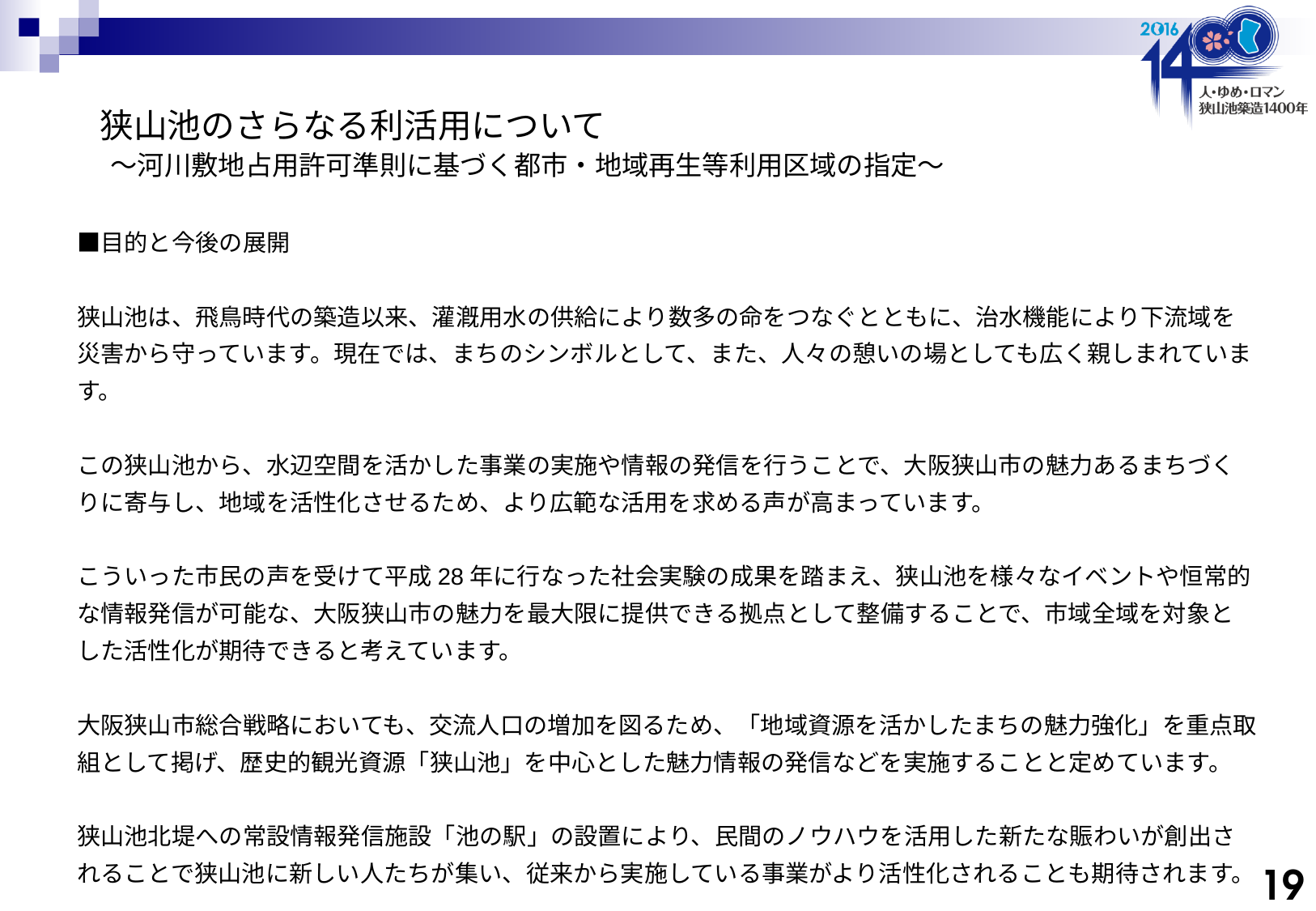

# 狭山池のさらなる利活用について 　～河川敷地占用許可準則に基づく都市・地域再生等利用区域の指定～ ■目的と今後の展開 狭山池は、飛鳥時代の築造以来、灌漑用水の供給により数多の命をつなぐとともに、治水機能により下流域を災害から守っています。現在では、まちのシンボルとして、また、人々の憩いの場としても広く親しまれています。 この狭山池から、水辺空間を活かした事業の実施や情報の発信を行うことで、大阪狭山市の魅力あるまちづくりに寄与し、地域を活性化させるため、より広範な活用を求める声が高まっています。 こういった市民の声を受けて平成28年に行なった社会実験の成果を踏まえ、狭山池を様々なイベントや恒常的な情報発信が可能な、大阪狭山市の魅力を最大限に提供できる拠点として整備することで、市域全域を対象とした活性化が期待できると考えています。 大阪狭山市総合戦略においても、交流人口の増加を図るため、「地域資源を活かしたまちの魅力強化」を重点取組として掲げ、歴史的観光資源「狭山池」を中心とした魅力情報の発信などを実施することと定めています。 狭山池北堤への常設情報発信施設「池の駅」の設置により、民間のノウハウを活用した新たな賑わいが創出されることで狭山池に新しい人たちが集い、従来から実施している事業がより活性化されることも期待されます。
19